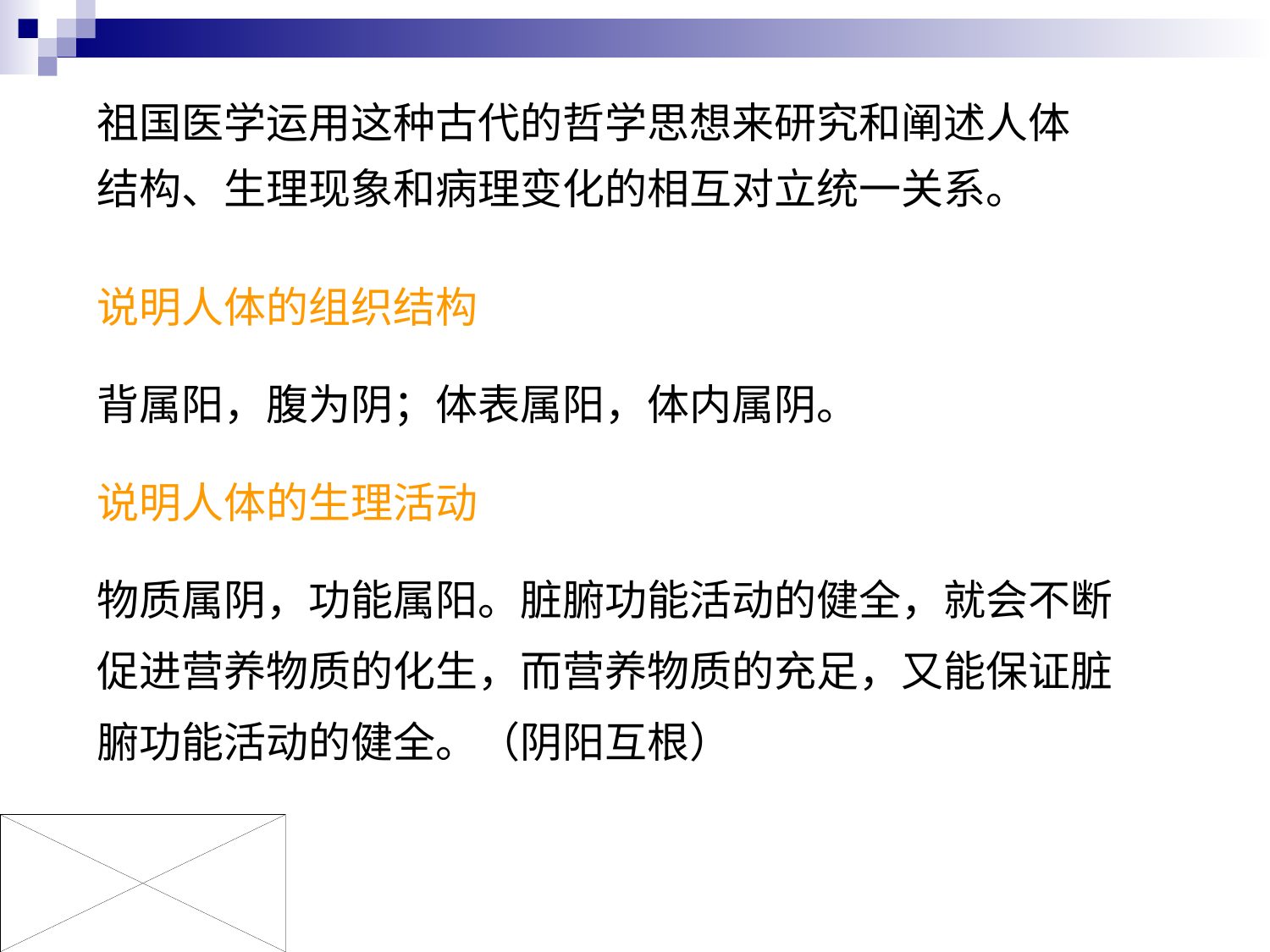

祖国医学运用这种古代的哲学思想来研究和阐述人体结构、生理现象和病理变化的相互对立统一关系。
说明人体的组织结构
背属阳，腹为阴；体表属阳，体内属阴。
说明人体的生理活动
物质属阴，功能属阳。脏腑功能活动的健全，就会不断促进营养物质的化生，而营养物质的充足，又能保证脏腑功能活动的健全。（阴阳互根）